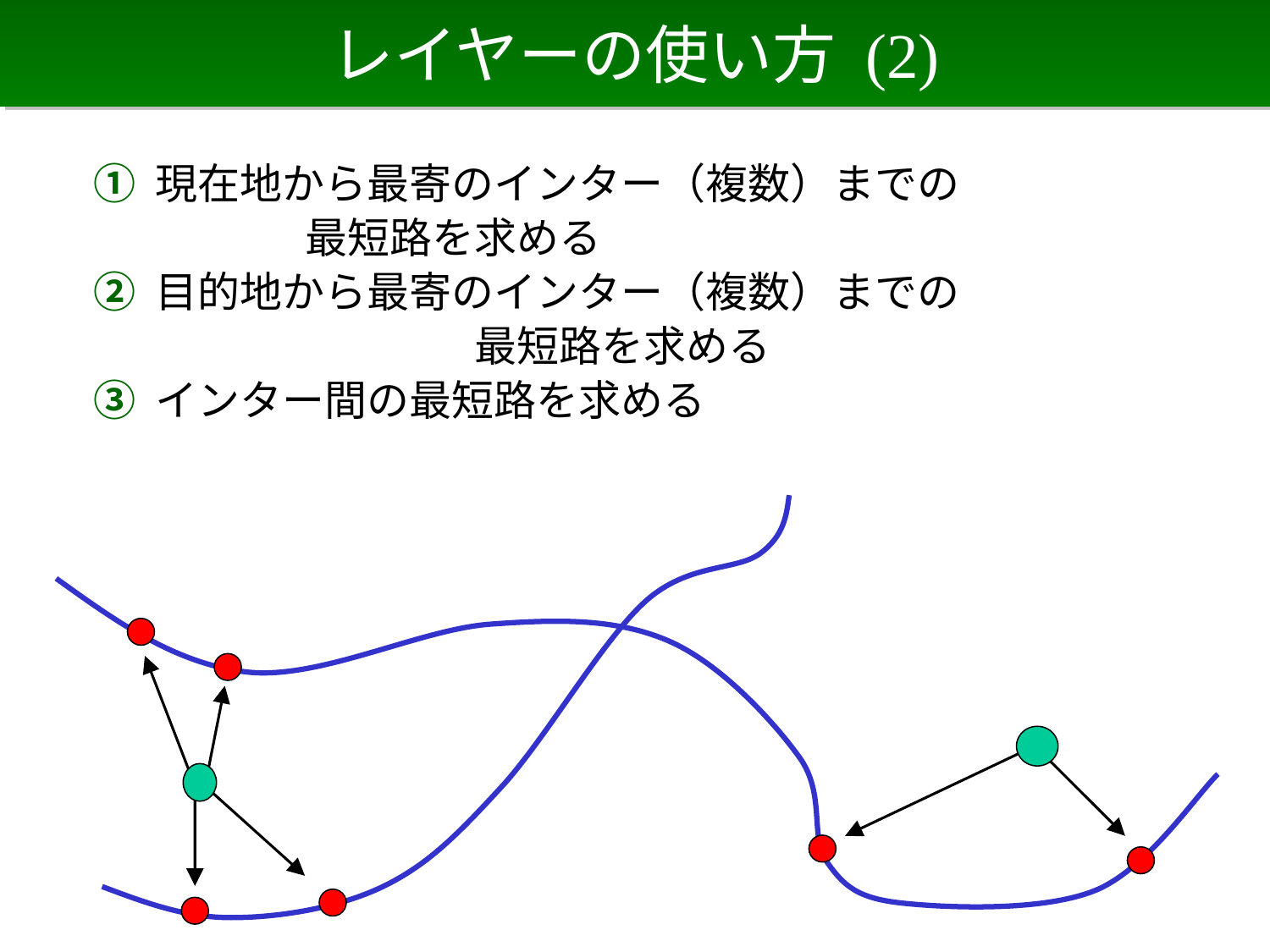

# レイヤーの使い方 (2)
① 現在地から最寄のインター（複数）までの
　　　　　最短路を求める
② 目的地から最寄のインター（複数）までの
　　　　　　　　　最短路を求める
③ インター間の最短路を求める